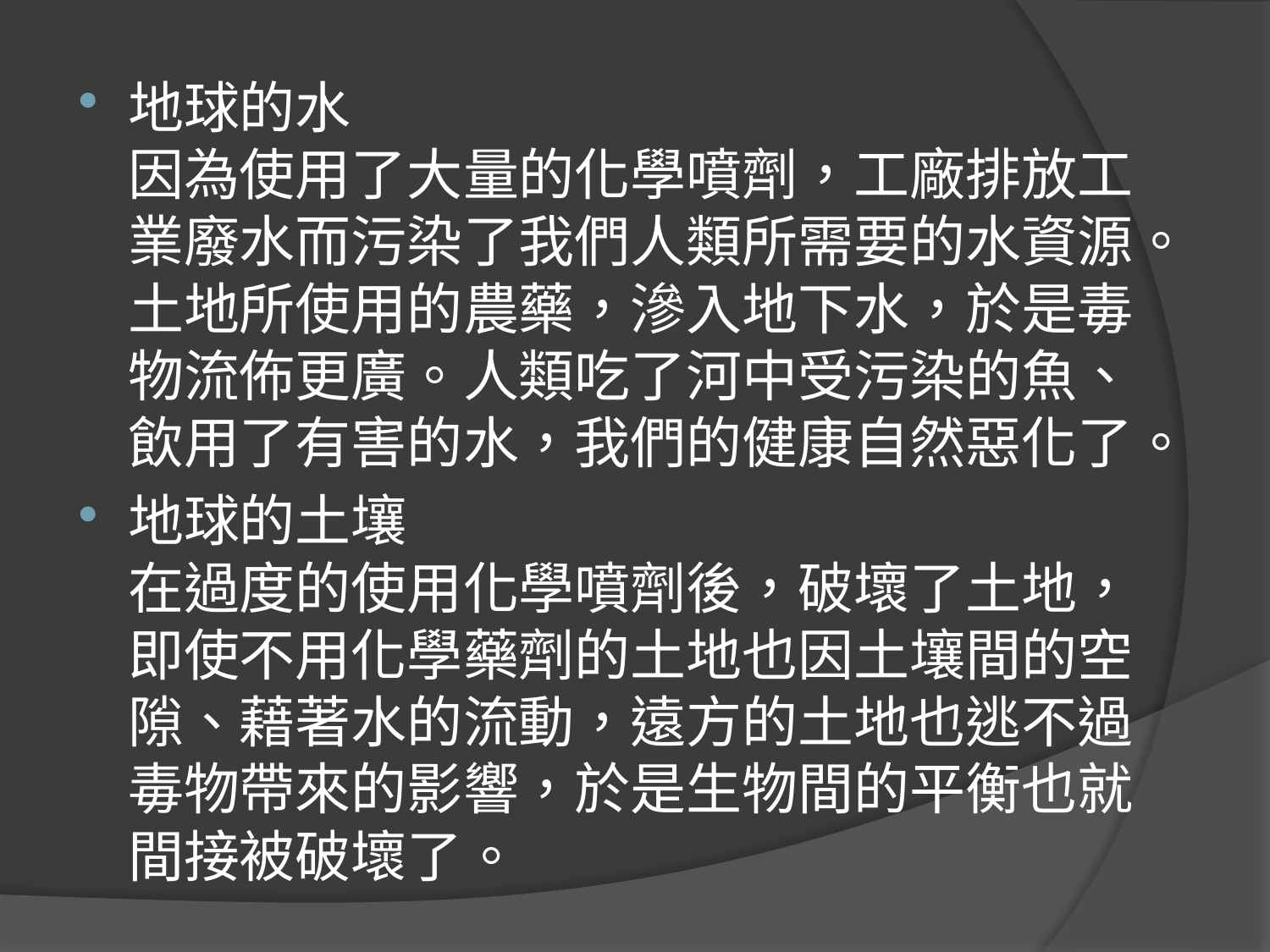

地球的水
因為使用了大量的化學噴劑，工廠排放工業廢水而污染了我們人類所需要的水資源。土地所使用的農藥，滲入地下水，於是毒物流佈更廣。人類吃了河中受污染的魚、飲用了有害的水，我們的健康自然惡化了。
地球的土壤
在過度的使用化學噴劑後，破壞了土地，即使不用化學藥劑的土地也因土壤間的空隙、藉著水的流動，遠方的土地也逃不過毒物帶來的影響，於是生物間的平衡也就間接被破壞了。